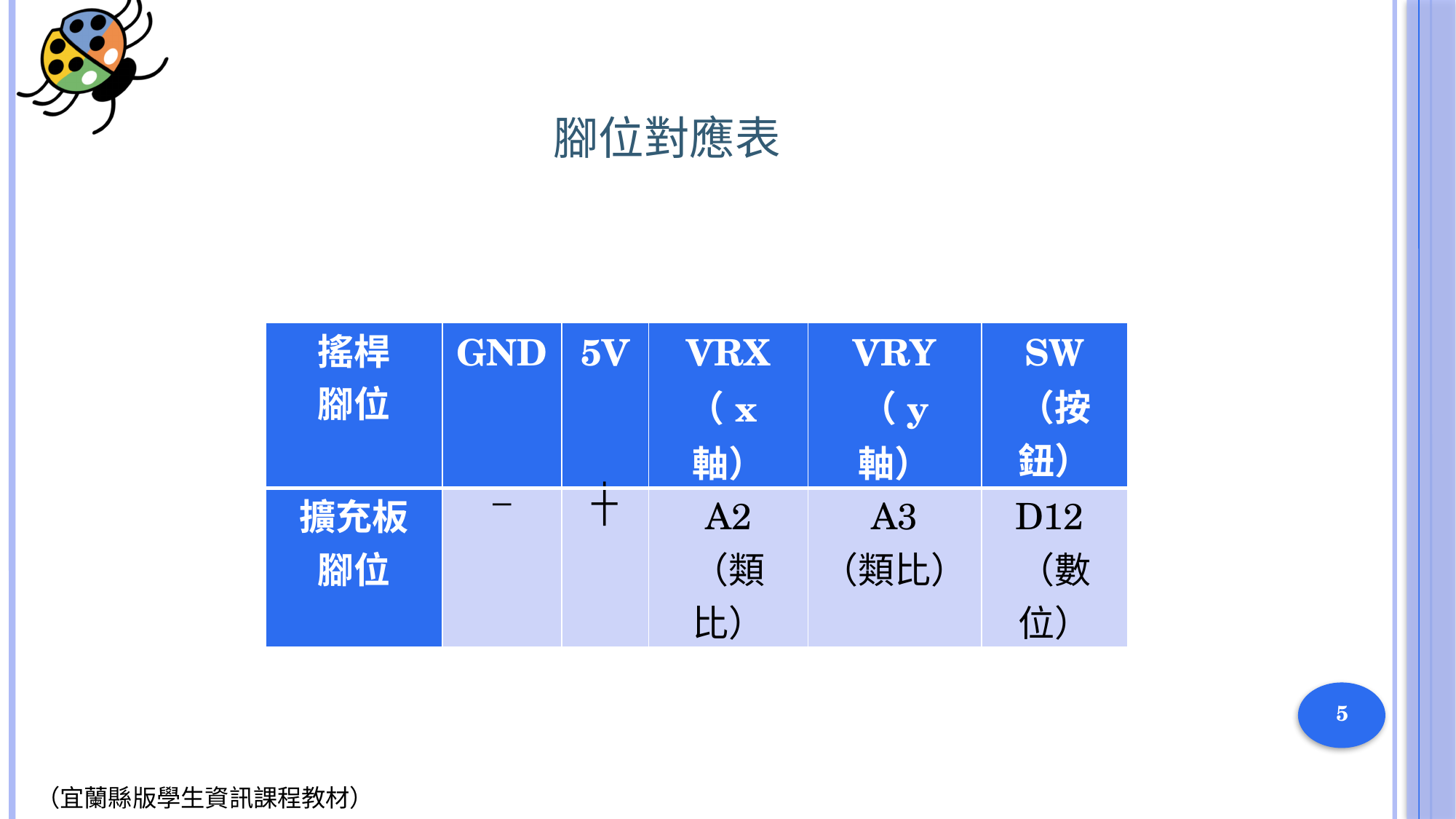

# 腳位對應表
| 搖桿 腳位 | GND | 5V | VRX （x軸） | VRY （y 軸） | SW （按鈕） |
| --- | --- | --- | --- | --- | --- |
| 擴充板 腳位 | ─ | ┼ | A2 （類比） | A3 （類比） | D12（數位） |
5